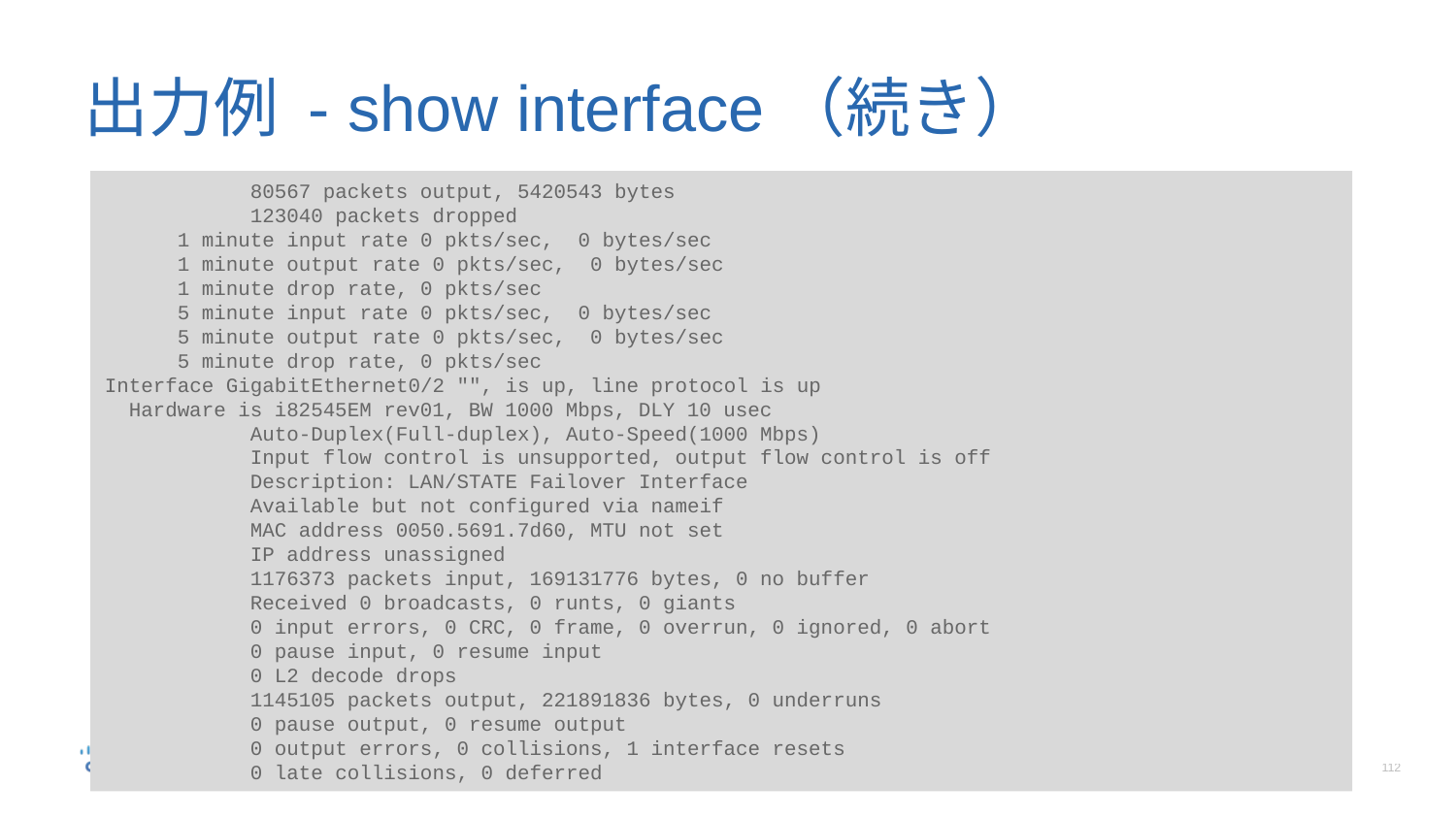

# 出力例 - show interface（続き）
	80567 packets output, 5420543 bytes
	123040 packets dropped
      1 minute input rate 0 pkts/sec,  0 bytes/sec
      1 minute output rate 0 pkts/sec,  0 bytes/sec
      1 minute drop rate, 0 pkts/sec
      5 minute input rate 0 pkts/sec,  0 bytes/sec
      5 minute output rate 0 pkts/sec,  0 bytes/sec
      5 minute drop rate, 0 pkts/sec
Interface GigabitEthernet0/2 "", is up, line protocol is up
  Hardware is i82545EM rev01, BW 1000 Mbps, DLY 10 usec
	Auto-Duplex(Full-duplex), Auto-Speed(1000 Mbps)
	Input flow control is unsupported, output flow control is off
	Description: LAN/STATE Failover Interface
	Available but not configured via nameif
	MAC address 0050.5691.7d60, MTU not set
	IP address unassigned
	1176373 packets input, 169131776 bytes, 0 no buffer
	Received 0 broadcasts, 0 runts, 0 giants
	0 input errors, 0 CRC, 0 frame, 0 overrun, 0 ignored, 0 abort
	0 pause input, 0 resume input
	0 L2 decode drops
	1145105 packets output, 221891836 bytes, 0 underruns
	0 pause output, 0 resume output
	0 output errors, 0 collisions, 1 interface resets
	0 late collisions, 0 deferred